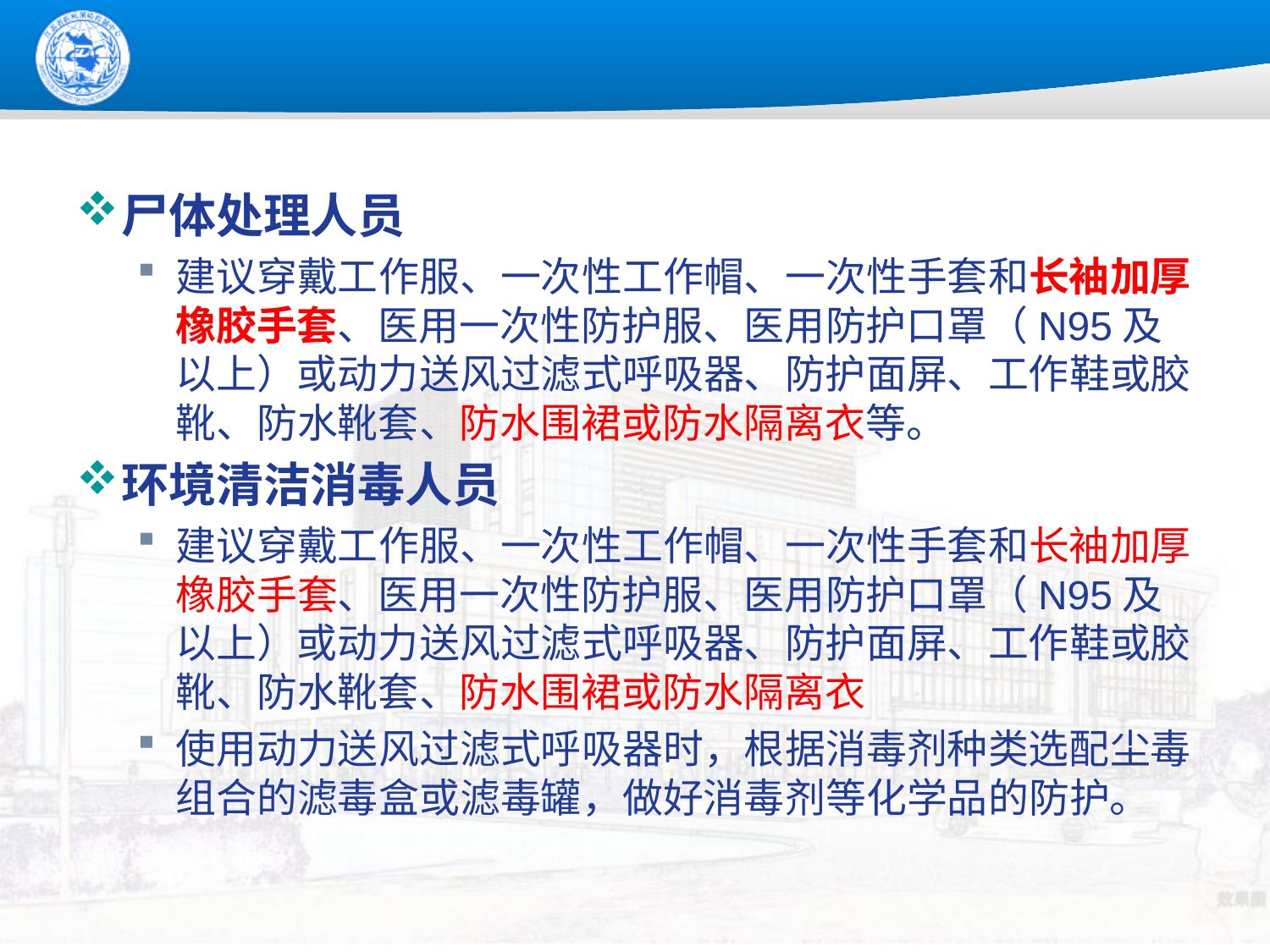

#
尸体处理人员
建议穿戴工作服、一次性工作帽、一次性手套和长袖加厚橡胶手套、医用一次性防护服、医用防护口罩（N95及以上）或动力送风过滤式呼吸器、防护面屏、工作鞋或胶靴、防水靴套、防水围裙或防水隔离衣等。
环境清洁消毒人员
建议穿戴工作服、一次性工作帽、一次性手套和长袖加厚橡胶手套、医用一次性防护服、医用防护口罩（N95及以上）或动力送风过滤式呼吸器、防护面屏、工作鞋或胶靴、防水靴套、防水围裙或防水隔离衣
使用动力送风过滤式呼吸器时，根据消毒剂种类选配尘毒组合的滤毒盒或滤毒罐，做好消毒剂等化学品的防护。